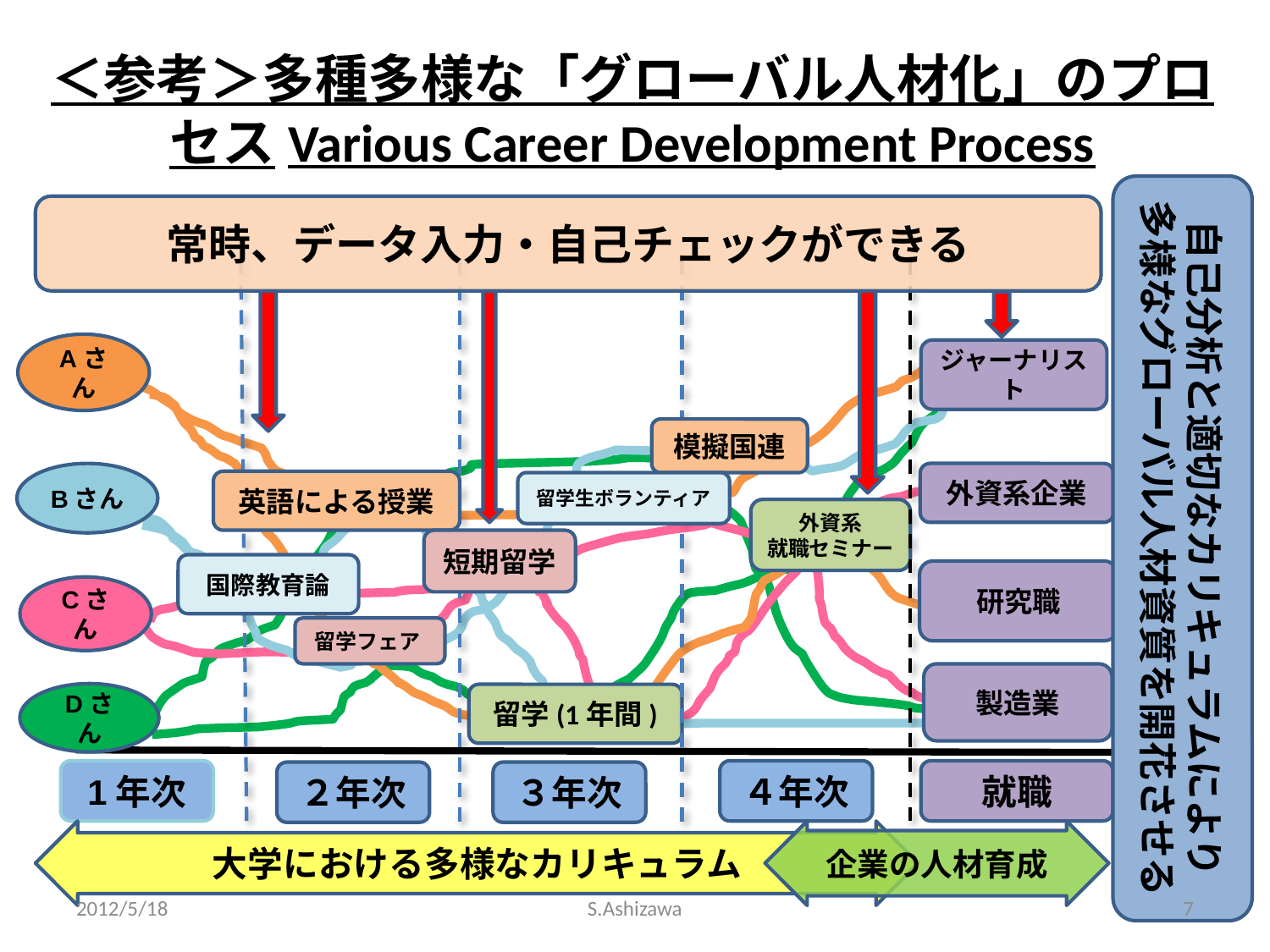

# ＜参考＞多種多様な「グローバル人材化」のプロセスVarious Career Development Process
自己分析と適切なカリキュラムにより
多様なグローバル人材資質を開花させる
常時、データ入力・自己チェックができる

Aさん
Bさん
Cさん
Dさん
1年次
４年次
就職
２年次
３年次
ジャーナリスト
模擬国連
留学生ボランティア
国際教育論
英語による授業
研究職
外資系企業
外資系
就職セミナー
留学(1年間)
短期留学
留学フェア
大学における多様なカリキュラム
製造業
企業の人材育成

2012/5/18
S.Ashizawa
7